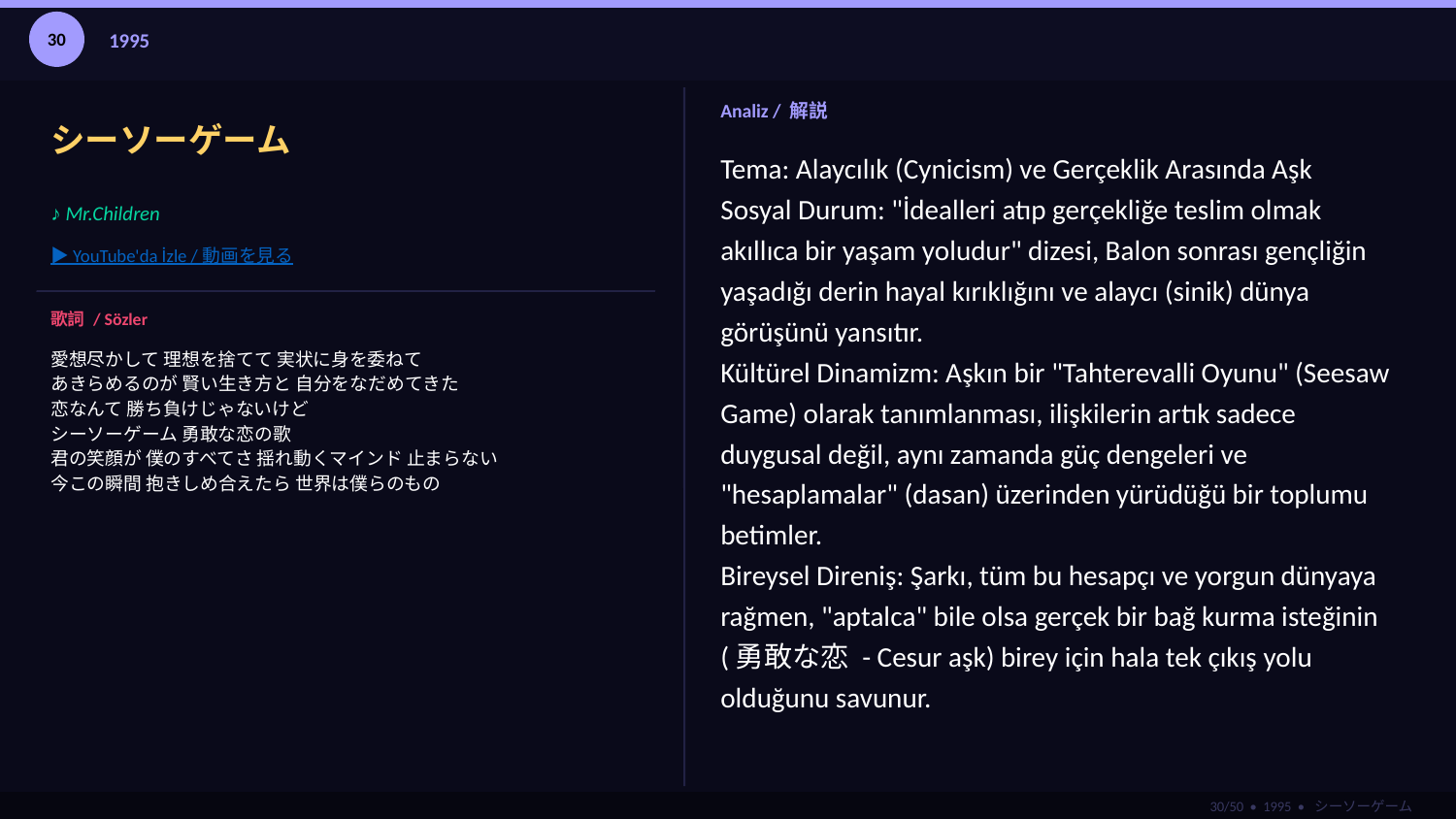

30
1995
シーソーゲーム

Analiz / 解説
Tema: Alaycılık (Cynicism) ve Gerçeklik Arasında Aşk
Sosyal Durum: "İdealleri atıp gerçekliğe teslim olmak akıllıca bir yaşam yoludur" dizesi, Balon sonrası gençliğin yaşadığı derin hayal kırıklığını ve alaycı (sinik) dünya görüşünü yansıtır.
Kültürel Dinamizm: Aşkın bir "Tahterevalli Oyunu" (Seesaw Game) olarak tanımlanması, ilişkilerin artık sadece duygusal değil, aynı zamanda güç dengeleri ve "hesaplamalar" (dasan) üzerinden yürüdüğü bir toplumu betimler.
Bireysel Direniş: Şarkı, tüm bu hesapçı ve yorgun dünyaya rağmen, "aptalca" bile olsa gerçek bir bağ kurma isteğinin (勇敢な恋 - Cesur aşk) birey için hala tek çıkış yolu olduğunu savunur.
♪ Mr.Children
▶ YouTube'da İzle / 動画を見る

歌詞 / Sözler
愛想尽かして 理想を捨てて 実状に身を委ねて
あきらめるのが 賢い生き方と 自分をなだめてきた
恋なんて 勝ち負けじゃないけど
シーソーゲーム 勇敢な恋の歌
君の笑顔が 僕のすべてさ 揺れ動くマインド 止まらない
今この瞬間 抱きしめ合えたら 世界は僕らのもの

30/50  •  1995  •  シーソーゲーム